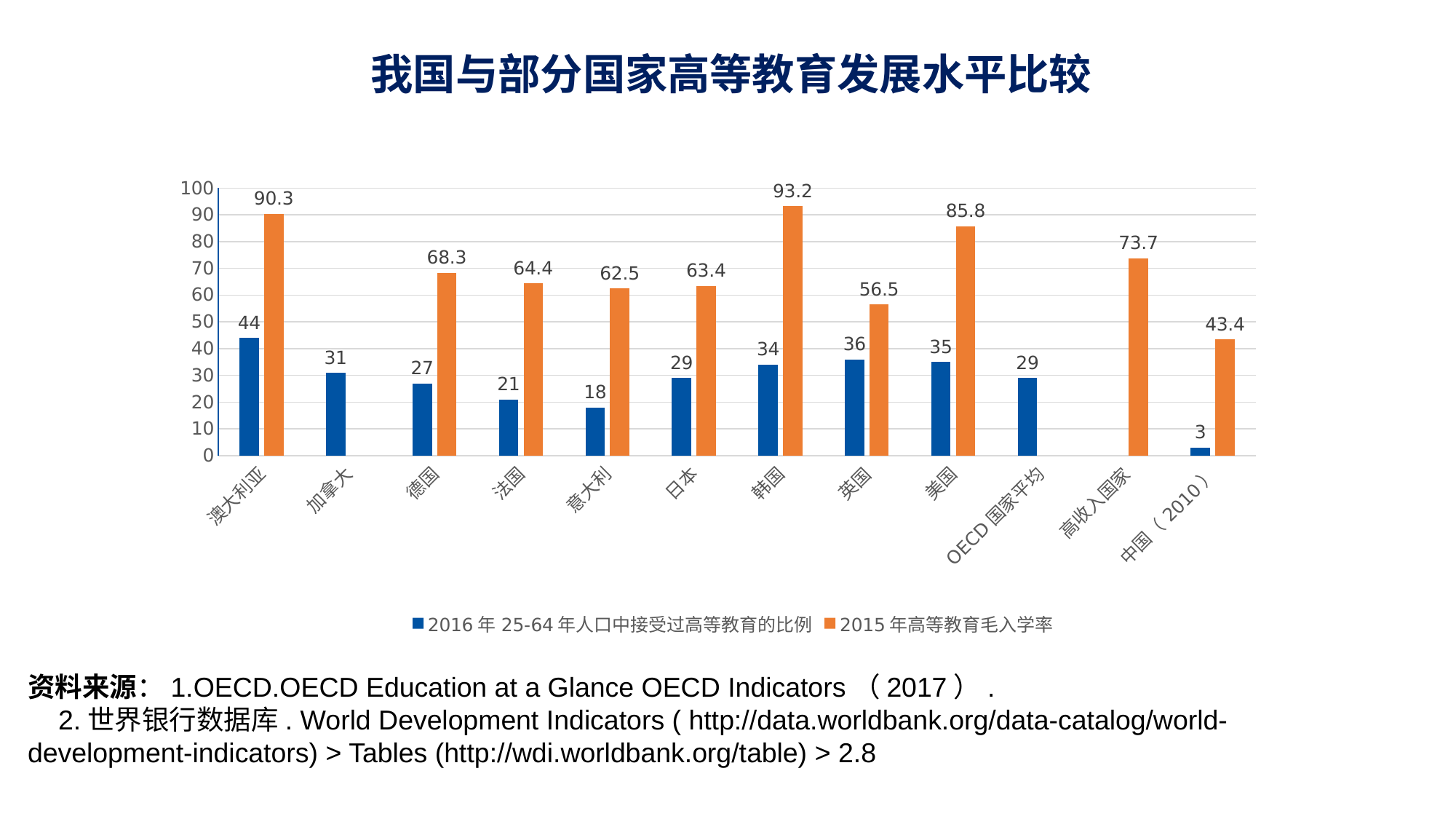

# 我国与部分国家高等教育发展水平比较

### Chart

| Category | 2016年25-64年人口中接受过高等教育的比例 | 2015年高等教育毛入学率 |
|---|---|---|
| 澳大利亚 | 44.0 | 90.3 |
| 加拿大 | 31.0 | None |
| 德国 | 27.0 | 68.3 |
| 法国 | 21.0 | 64.4 |
| 意大利 | 18.0 | 62.5 |
| 日本 | 29.0 | 63.4 |
| 韩国 | 34.0 | 93.2 |
| 英国 | 36.0 | 56.5 |
| 美国 | 35.0 | 85.8 |
| OECD国家平均 | 29.0 | None |
| 高收入国家 | None | 73.7 |
| 中国（2010） | 3.0 | 43.4 |
资料来源：1.OECD.OECD Education at a Glance OECD Indicators（2017）.
    2.世界银行数据库. World Development Indicators ( http://data.worldbank.org/data-catalog/world-development-indicators) > Tables (http://wdi.worldbank.org/table) > 2.8